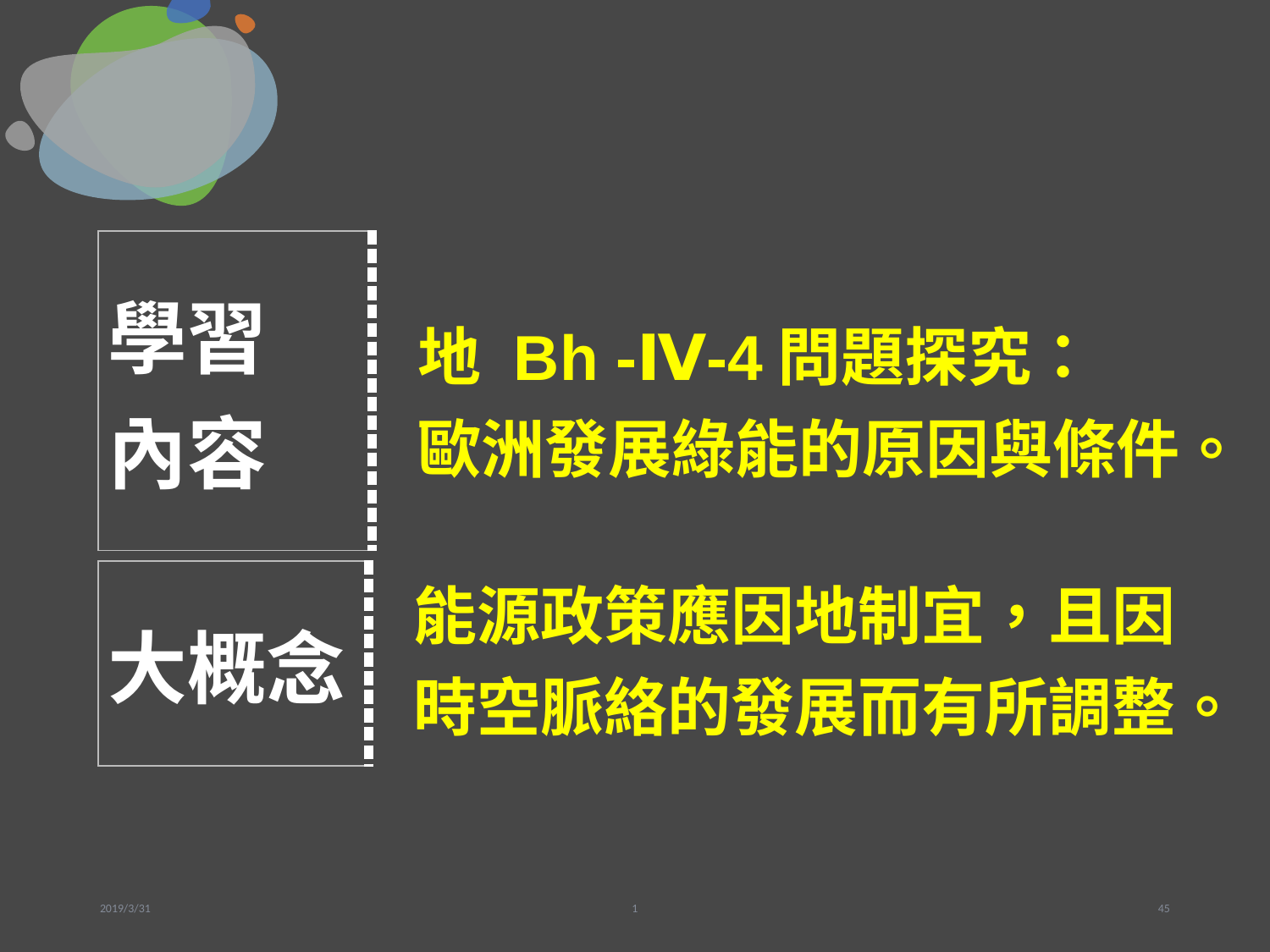

#

| 學習 內容 | 地 Bh -Ⅳ-4問題探究： 歐洲發展綠能的原因與條件。 |
| --- | --- |
| 大概念 | 能源政策應因地制宜，且因時空脈絡的發展而有所調整。 |
| --- | --- |
2019/3/31
1
45